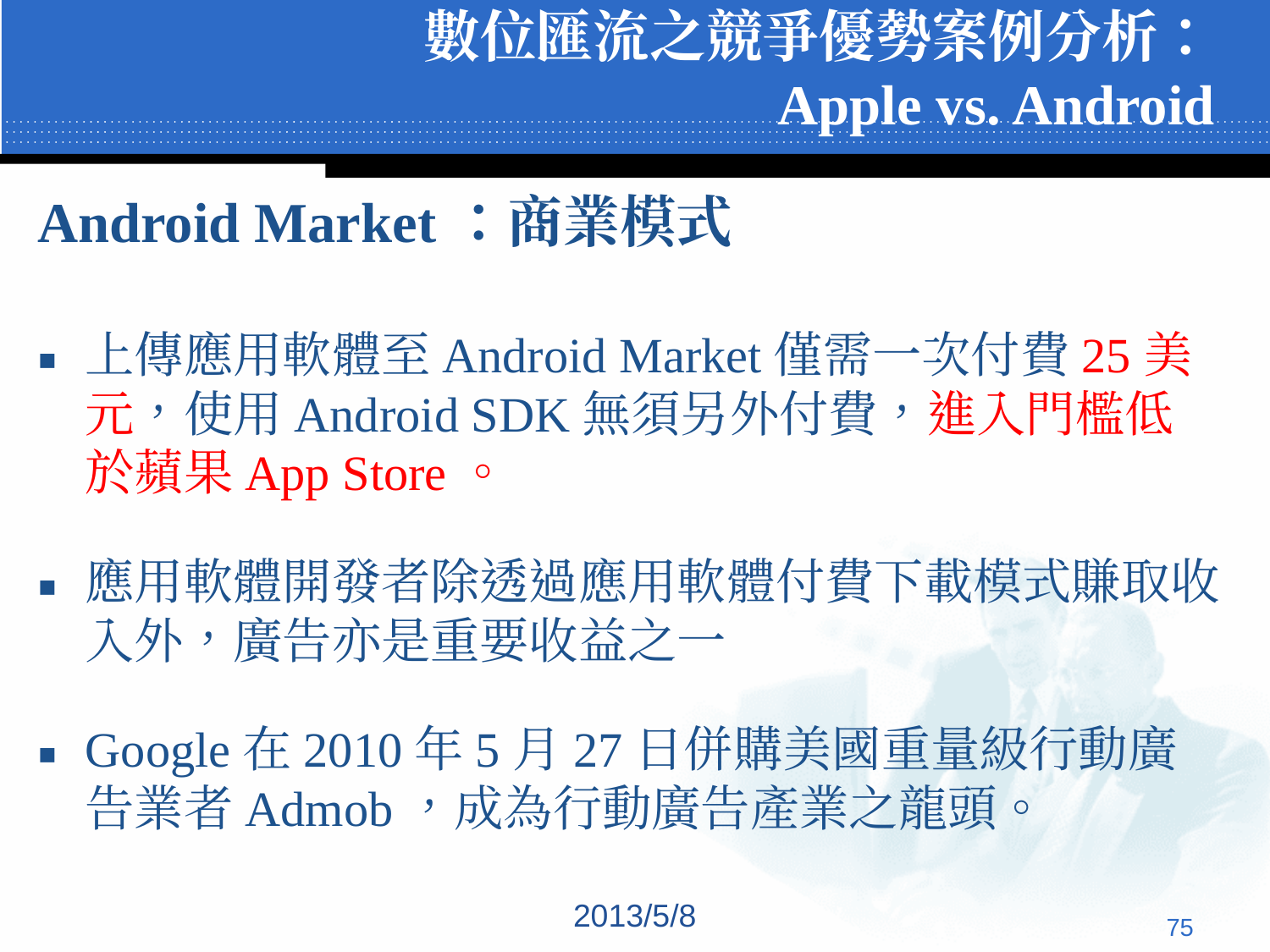

# 數位匯流之競爭優勢案例分析： Apple vs. Android
Android Market：商業模式

上傳應用軟體至Android Market僅需一次付費25美元，使用Android SDK無須另外付費，進入門檻低於蘋果App Store。

應用軟體開發者除透過應用軟體付費下載模式賺取收入外，廣告亦是重要收益之一

Google在2010年5月27日併購美國重量級行動廣告業者Admob，成為行動廣告產業之龍頭。

2013/5/8
75